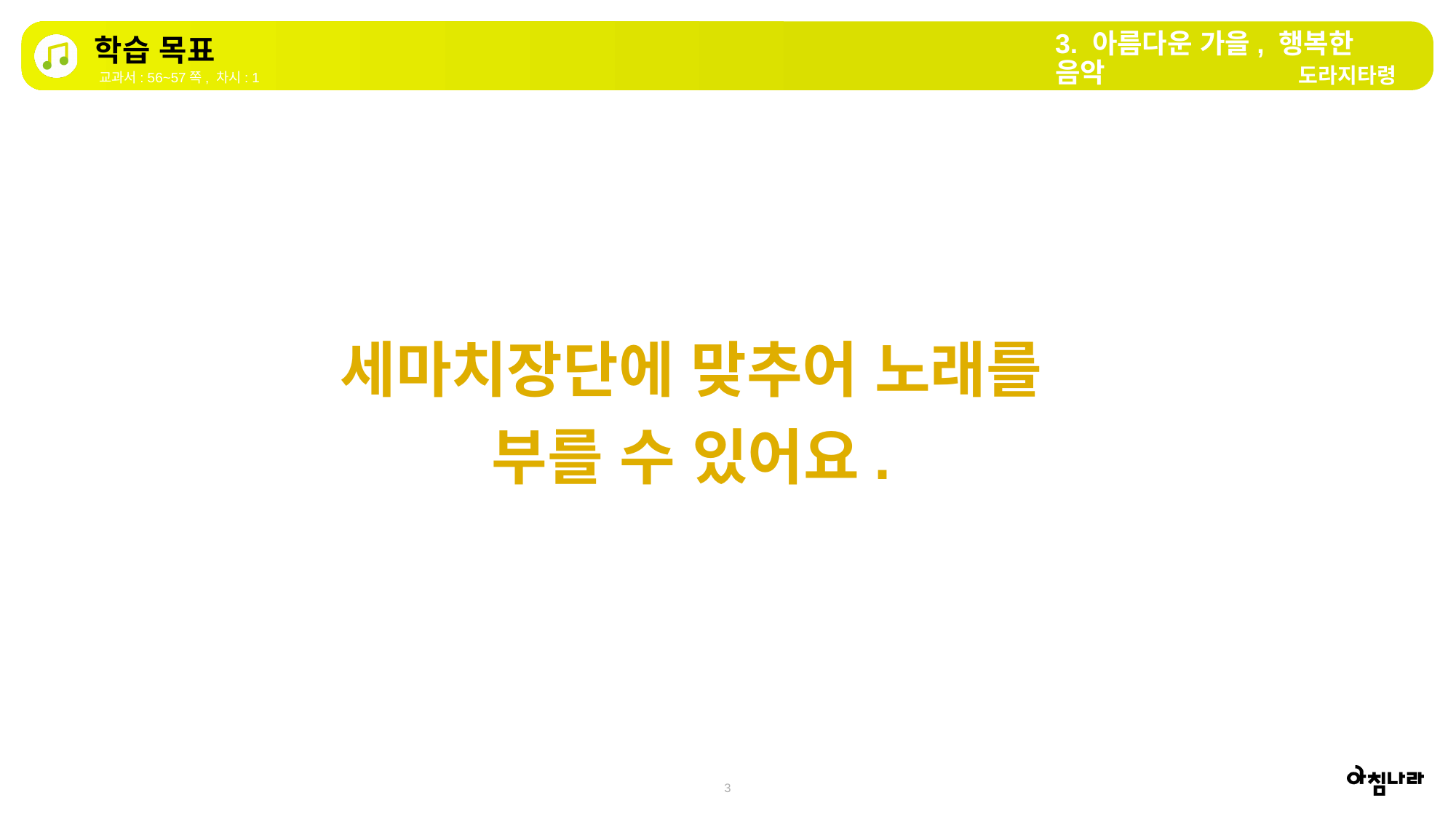

3. 아름다운 가을, 행복한 음악
학습 목표
도라지타령
교과서: 56~57쪽, 차시: 1
세마치장단에 맞추어 노래를 부를 수 있어요.
3